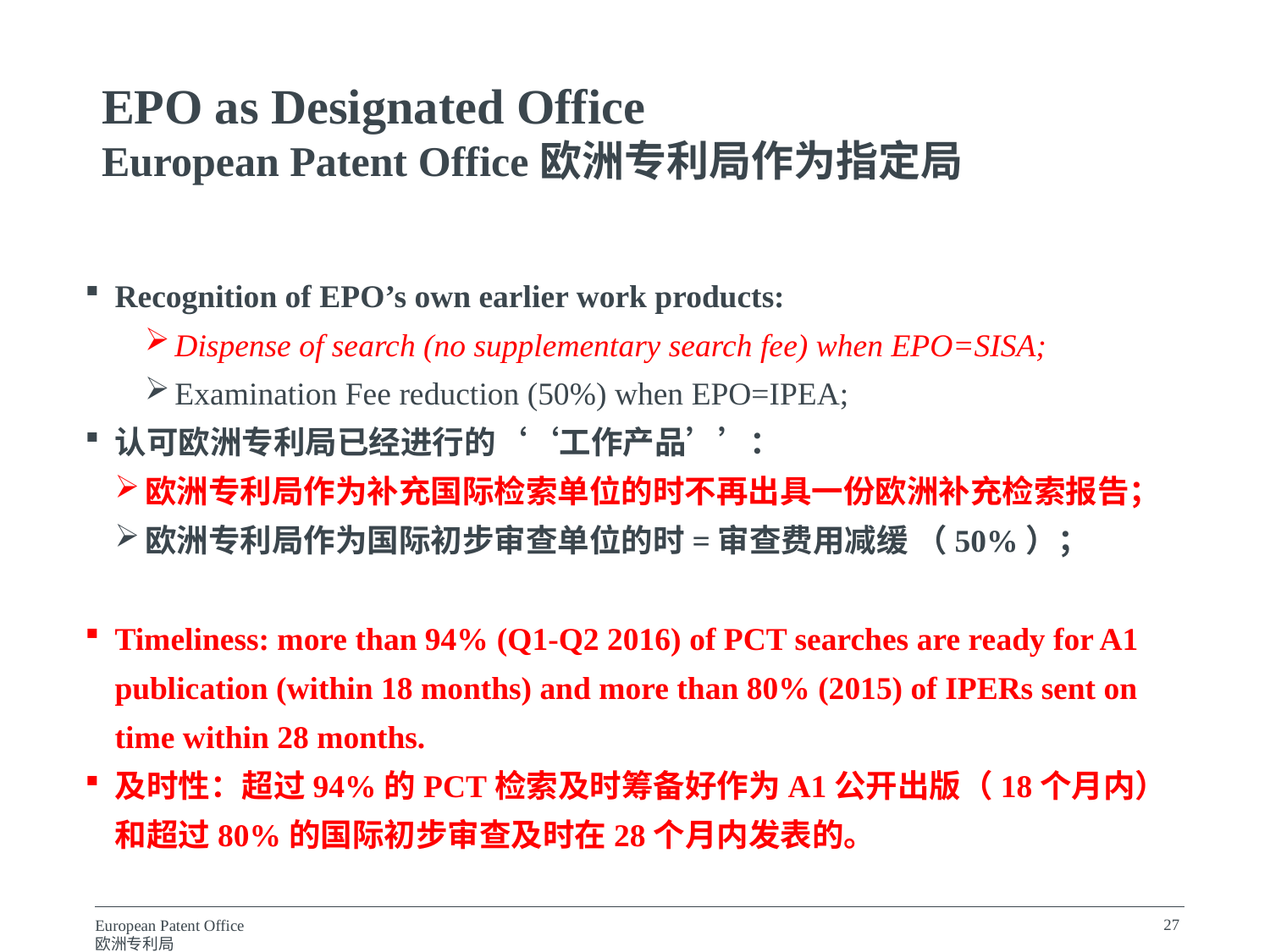

EPO as Designated Office
European Patent Office欧洲专利局作为指定局
Recognition of EPO’s own earlier work products:
Dispense of search (no supplementary search fee) when EPO=SISA;
Examination Fee reduction (50%) when EPO=IPEA;
认可欧洲专利局已经进行的‘‘工作产品’’：
欧洲专利局作为补充国际检索单位的时不再出具一份欧洲补充检索报告；
欧洲专利局作为国际初步审查单位的时=审查费用减缓 （50%）；

Timeliness: more than 94% (Q1-Q2 2016) of PCT searches are ready for A1 publication (within 18 months) and more than 80% (2015) of IPERs sent on time within 28 months.
及时性：超过94%的PCT检索及时筹备好作为A1公开出版（18个月内）和超过80%的国际初步审查及时在28个月内发表的。

27